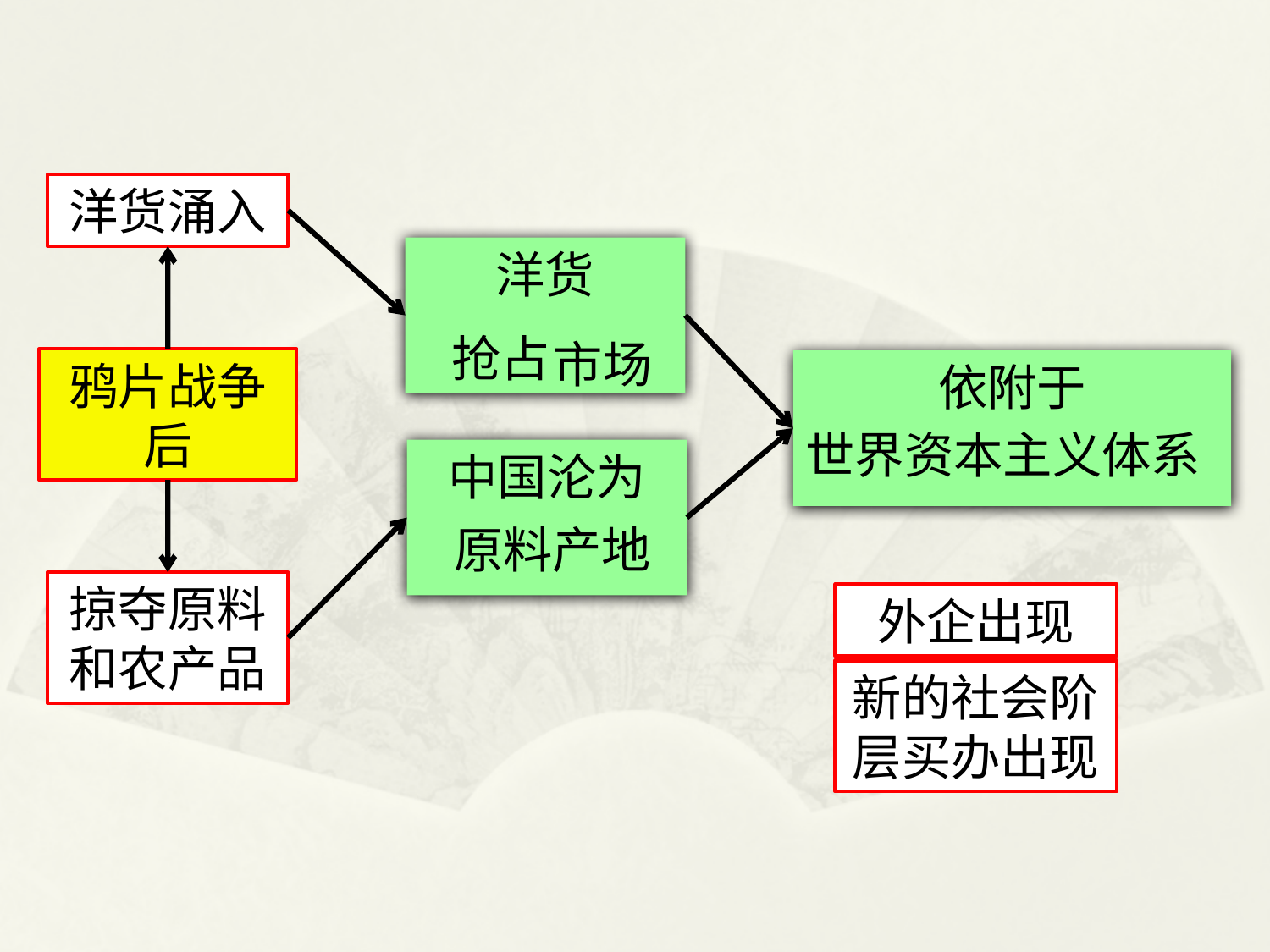

洋货涌入
洋货
  抢占
市场
鸦片战争后
依附于

世界资本主义体系
中国沦为

原料产地
掠夺原料和农产品
外企出现
新的社会阶层买办出现